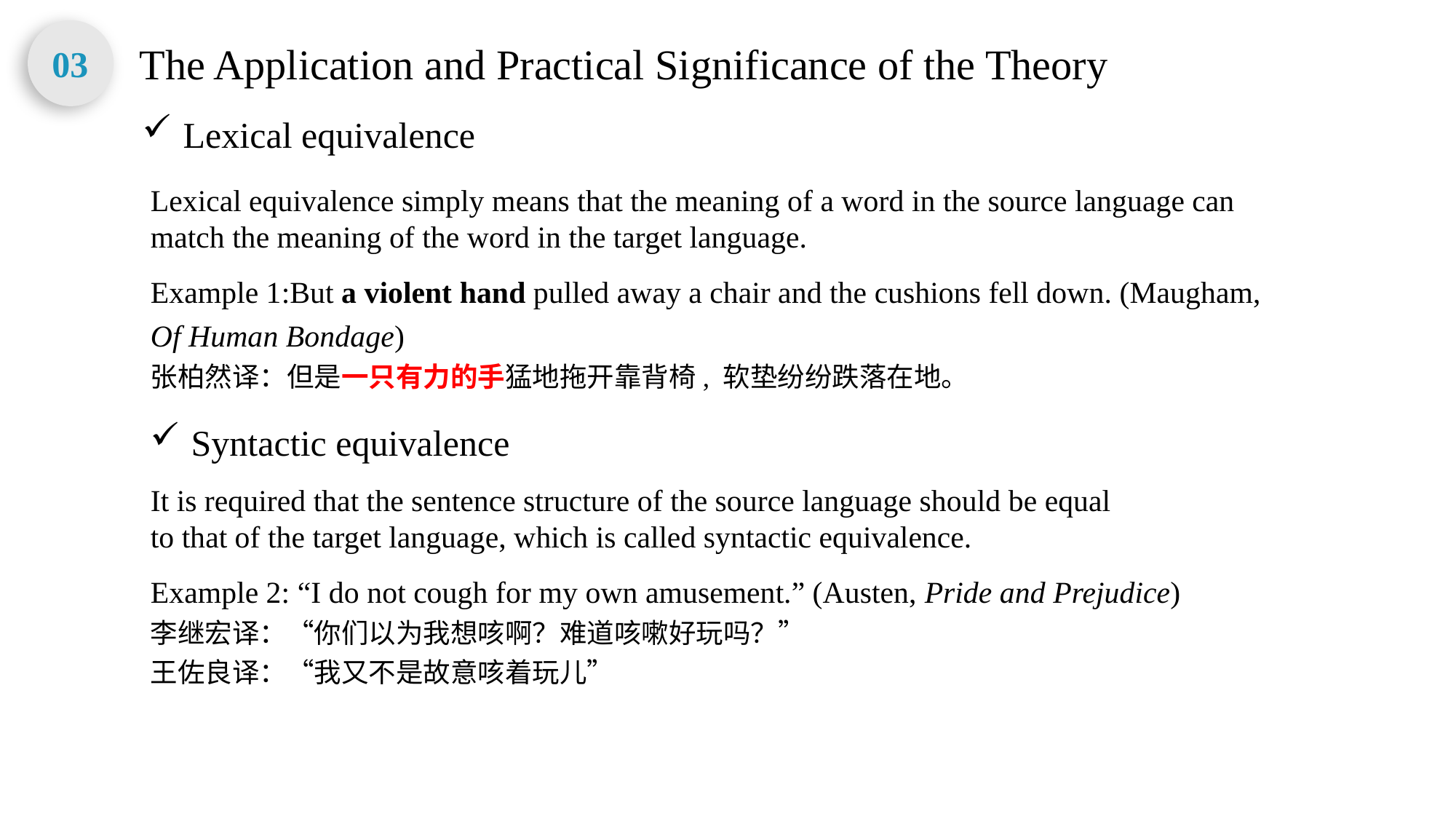

03
 The Application and Practical Significance of the Theory
Lexical equivalence
Lexical equivalence simply means that the meaning of a word in the source language can match the meaning of the word in the target language.
Example 1:But a violent hand pulled away a chair and the cushions fell down. (Maugham, Of Human Bondage)
张柏然译：但是一只有力的手猛地拖开靠背椅, 软垫纷纷跌落在地。

Syntactic equivalence
It is required that the sentence structure of the source language should be equal to that of the target language, which is called syntactic equivalence.
Example 2: “I do not cough for my own amusement.” (Austen, Pride and Prejudice)
李继宏译：“你们以为我想咳啊？难道咳嗽好玩吗？”
王佐良译：“我又不是故意咳着玩儿”